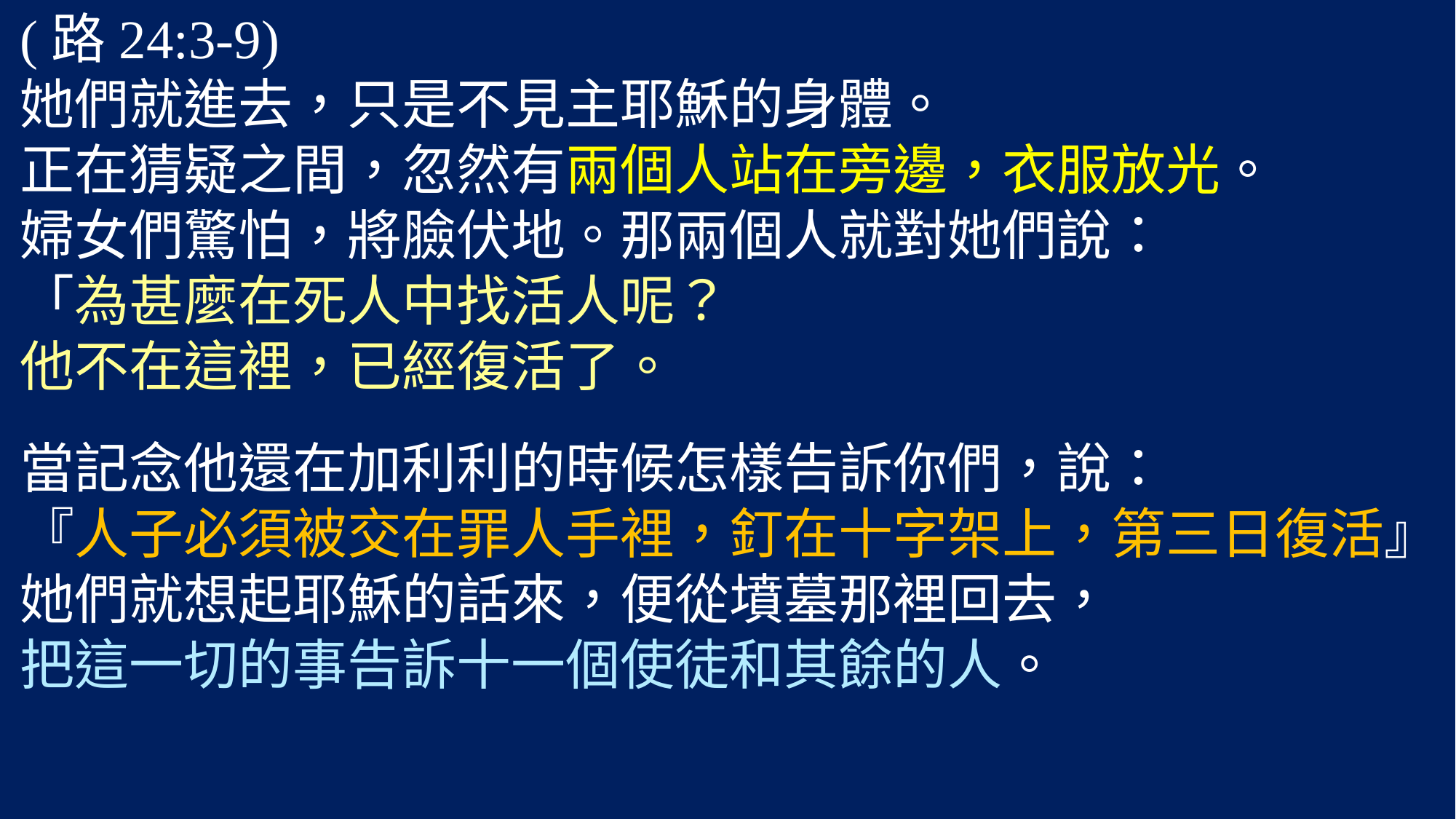

(路24:3-9)
她們就進去，只是不見主耶穌的身體。
正在猜疑之間，忽然有兩個人站在旁邊，衣服放光。
婦女們驚怕，將臉伏地。那兩個人就對她們說：
「為甚麼在死人中找活人呢？
他不在這裡，已經復活了。

當記念他還在加利利的時候怎樣告訴你們，說：
『人子必須被交在罪人手裡，釘在十字架上，第三日復活』
她們就想起耶穌的話來，便從墳墓那裡回去，
把這一切的事告訴十一個使徒和其餘的人。
#